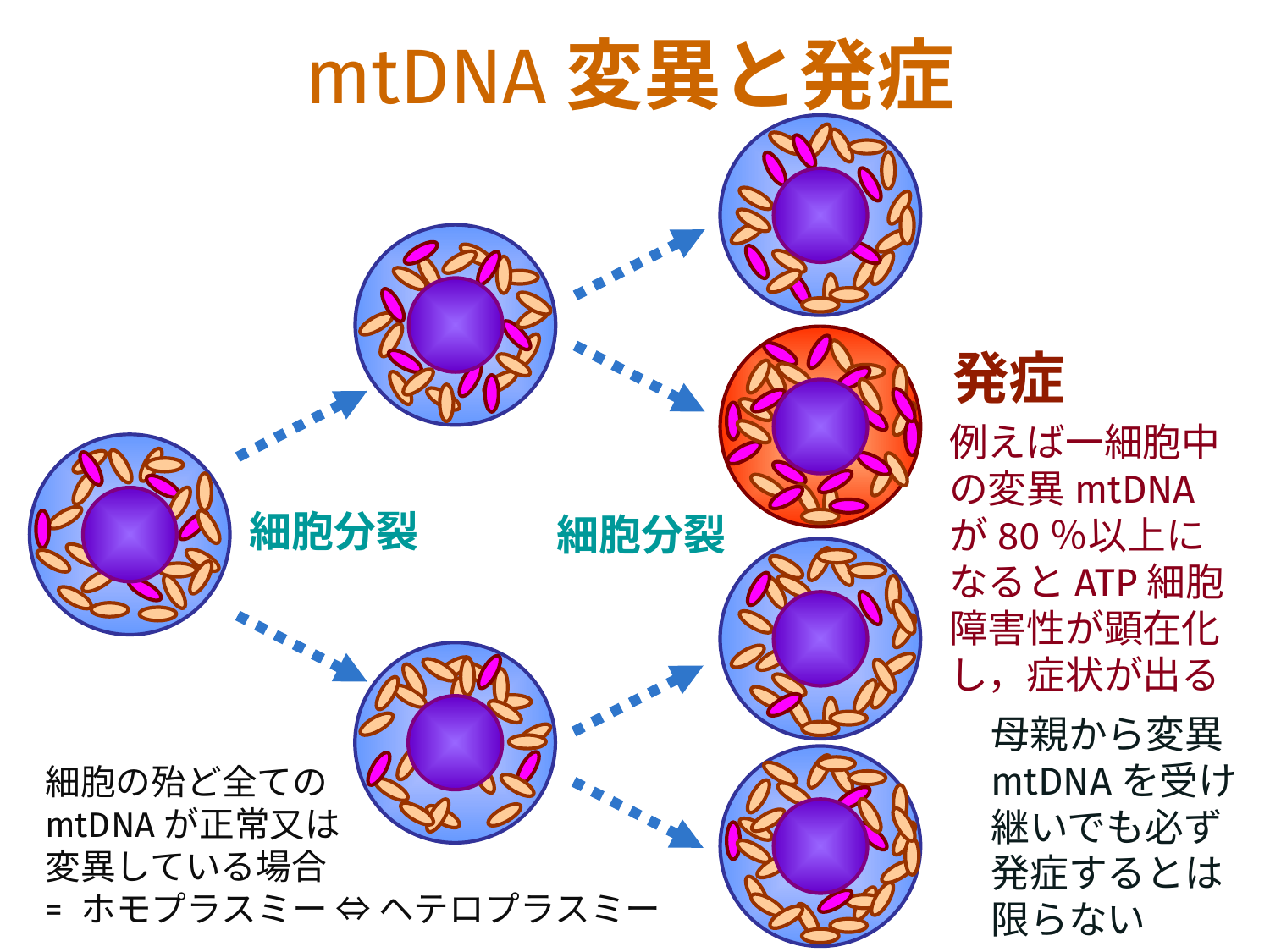

mtDNA変異と発症

発症

例えば一細胞中の変異mtDNAが80％以上になるとATP細胞障害性が顕在化し，症状が出る

細胞分裂

細胞分裂

母親から変異mtDNAを受け継いでも必ず発症するとは限らない

細胞の殆ど全ての
mtDNAが正常又は
変異している場合
= ホモプラスミー ⇔ ヘテロプラスミー